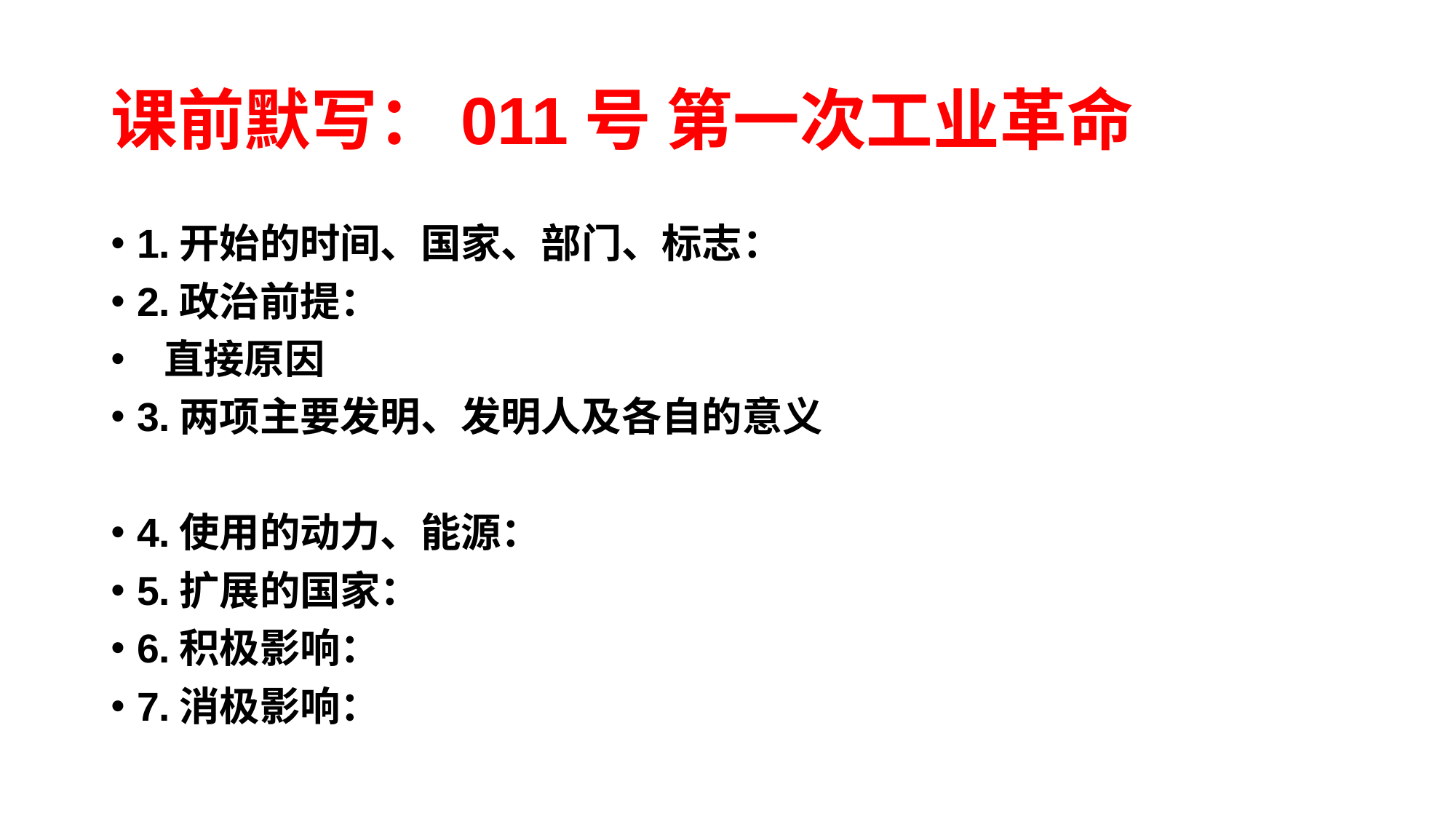

# 课前默写：011号 第一次工业革命
1.开始的时间、国家、部门、标志：
2.政治前提：
  直接原因
3.两项主要发明、发明人及各自的意义

4.使用的动力、能源：
5.扩展的国家：
6.积极影响：
7.消极影响：